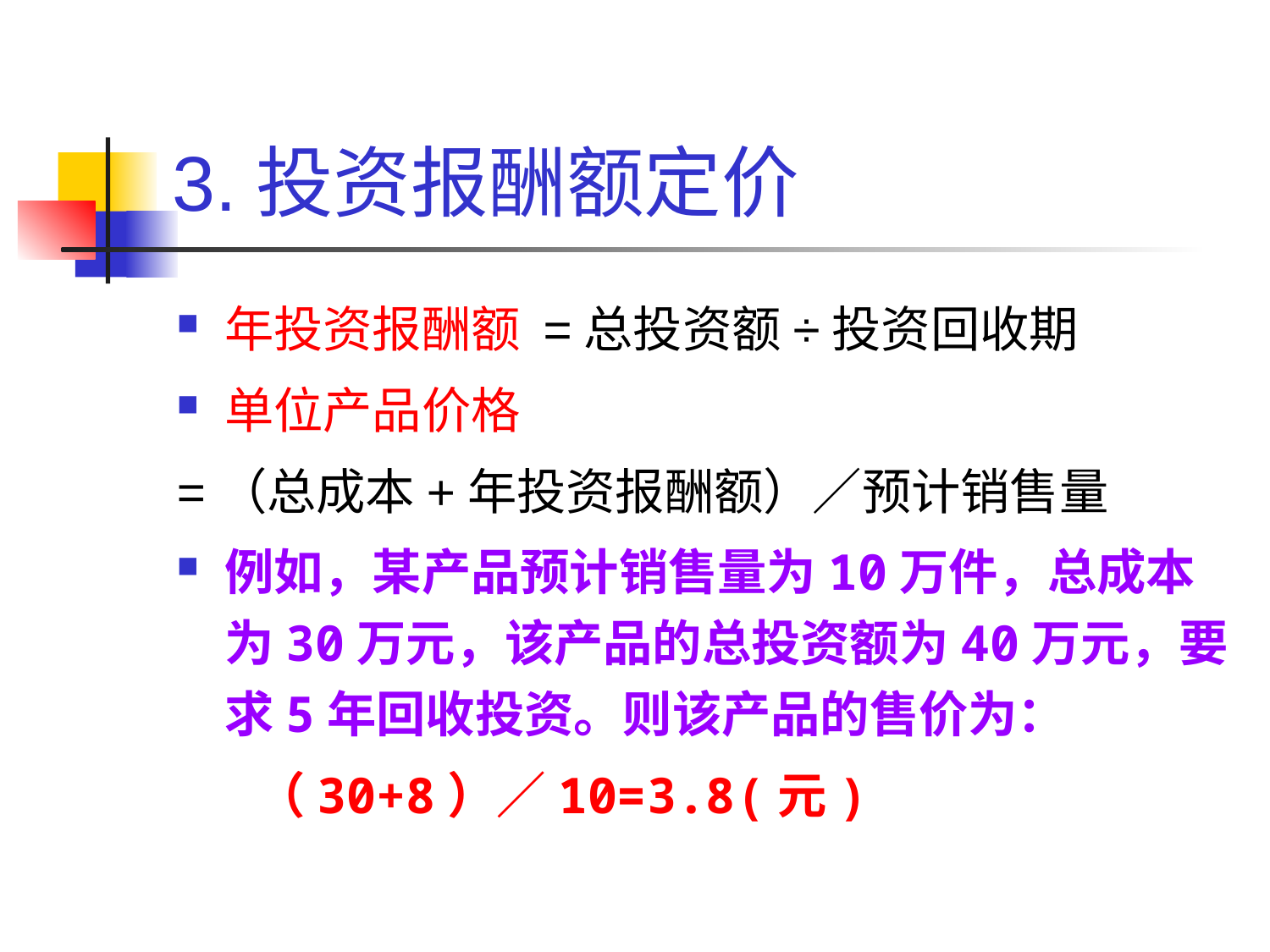

# 3.投资报酬额定价
年投资报酬额 =总投资额÷投资回收期
单位产品价格
=（总成本+年投资报酬额）／预计销售量
例如，某产品预计销售量为10万件，总成本为30万元，该产品的总投资额为40万元，要求5年回收投资。则该产品的售价为：
      （30+8）／10=3.8(元)
27